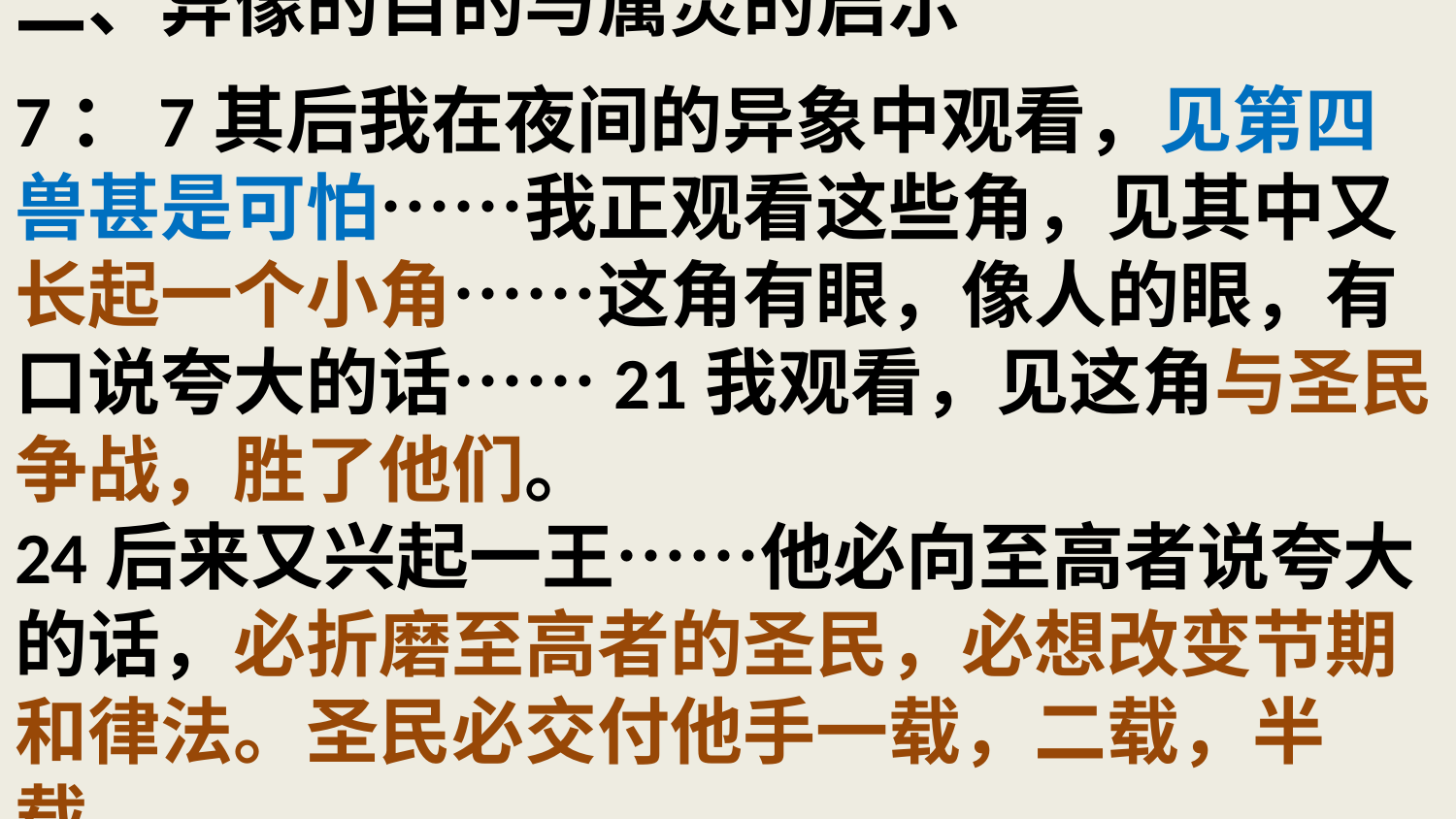

# 二、异像的目的与属灵的启示 7：7其后我在夜间的异象中观看，见第四兽甚是可怕……我正观看这些角，见其中又长起一个小角……这角有眼，像人的眼，有口说夸大的话……21我观看，见这角与圣民争战，胜了他们。 24后来又兴起一王……他必向至高者说夸大的话，必折磨至高者的圣民，必想改变节期和律法。圣民必交付他手一载，二载，半载。